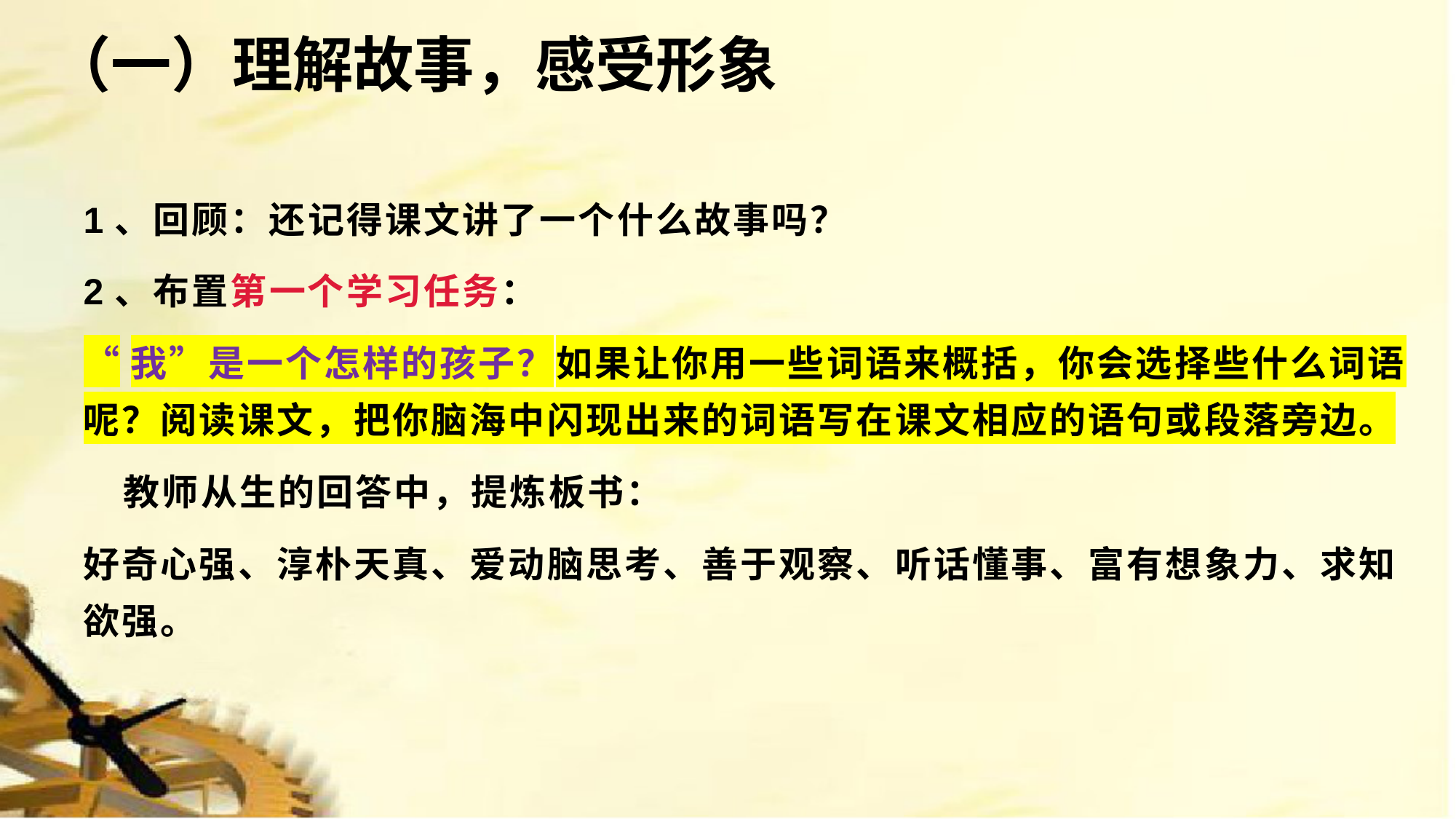

（一）理解故事，感受形象

1、回顾：还记得课文讲了一个什么故事吗？
2、布置第一个学习任务：
“我”是一个怎样的孩子？如果让你用一些词语来概括，你会选择些什么词语呢？阅读课文，把你脑海中闪现出来的词语写在课文相应的语句或段落旁边。
   教师从生的回答中，提炼板书：
好奇心强、淳朴天真、爱动脑思考、善于观察、听话懂事、富有想象力、求知欲强。